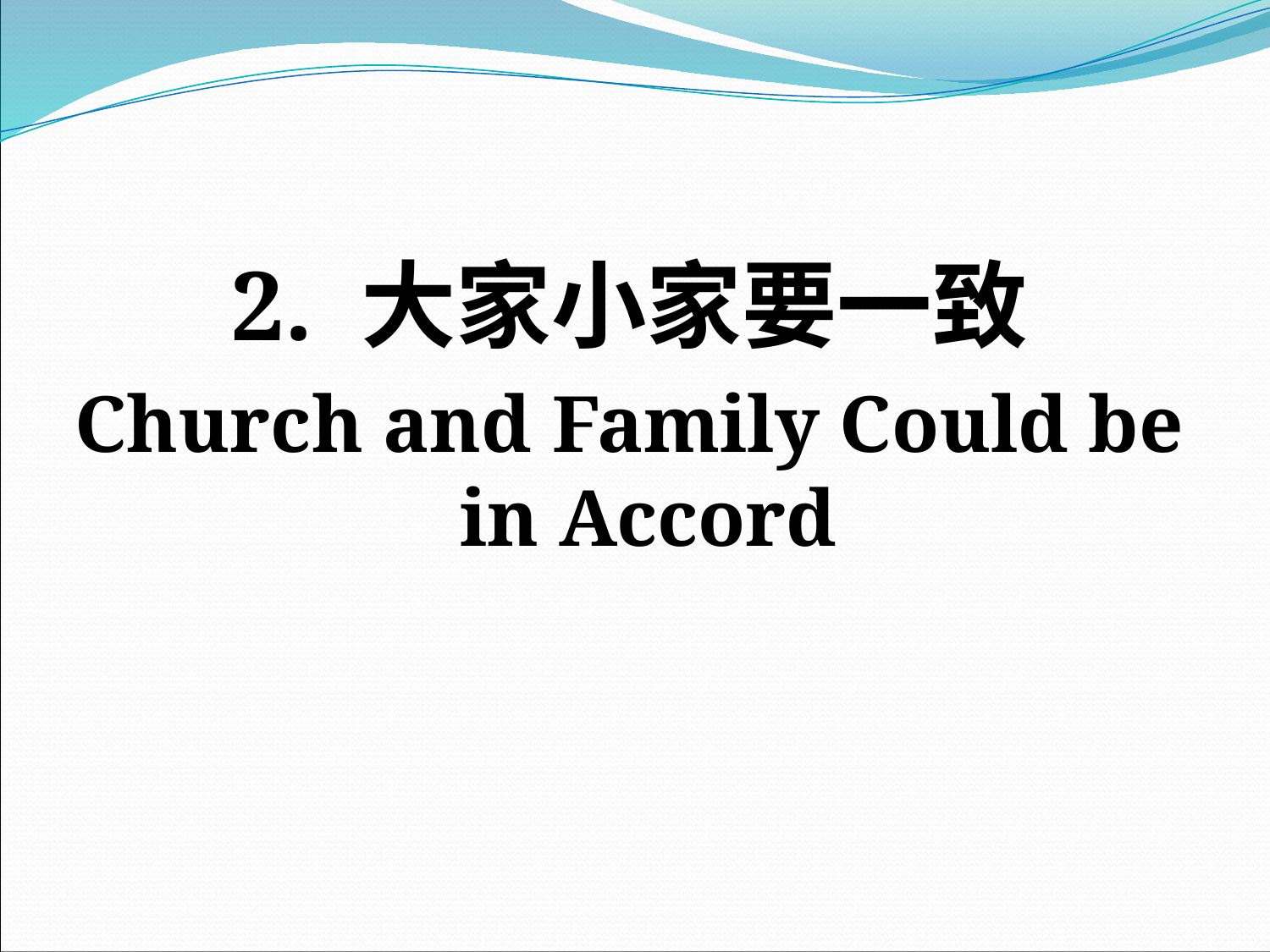

#

2. 大家小家要一致
Church and Family Could be in Accord